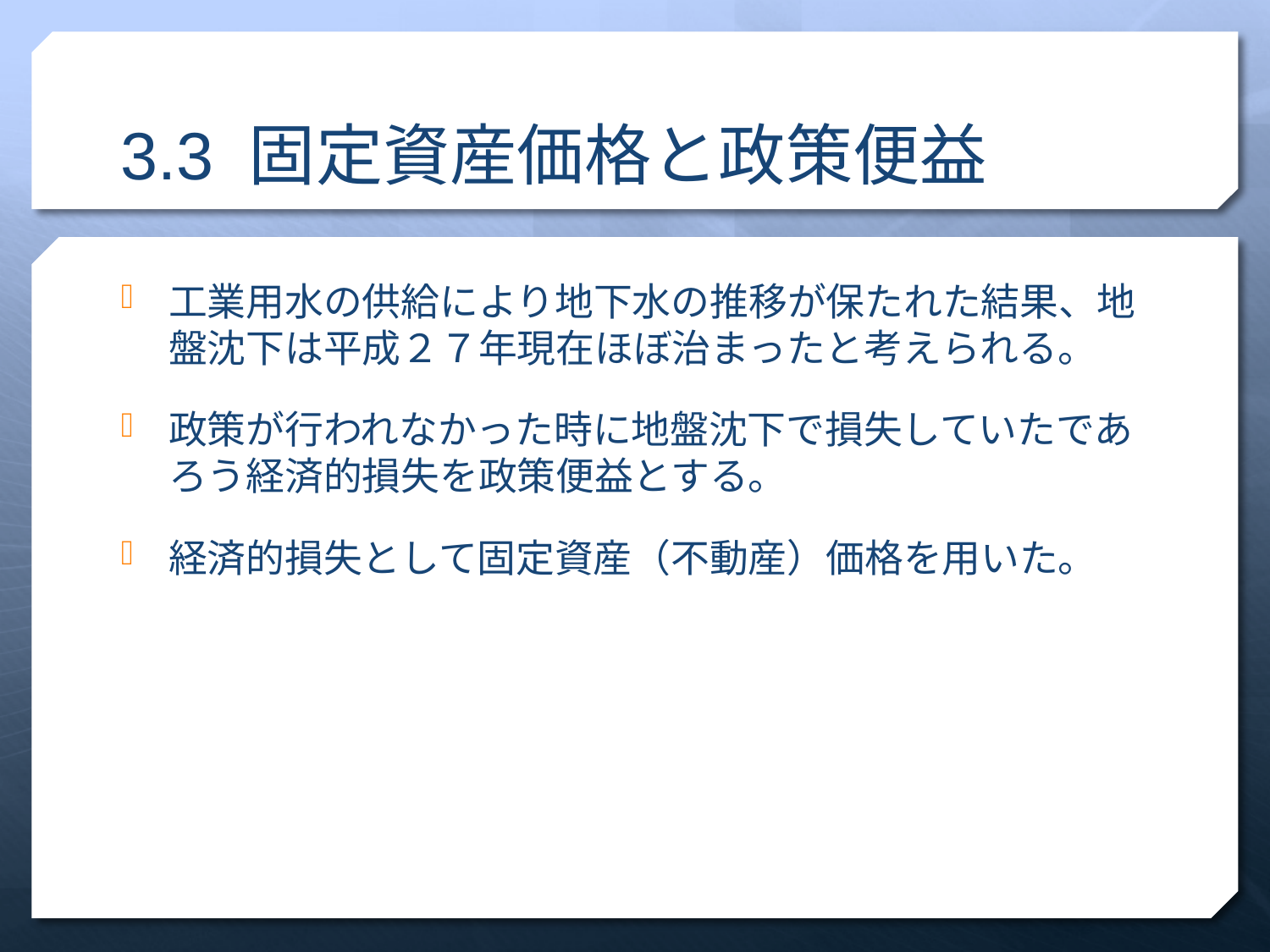

# 3.3 固定資産価格と政策便益
工業用水の供給により地下水の推移が保たれた結果、地盤沈下は平成２７年現在ほぼ治まったと考えられる。
政策が行われなかった時に地盤沈下で損失していたであろう経済的損失を政策便益とする。
経済的損失として固定資産（不動産）価格を用いた。